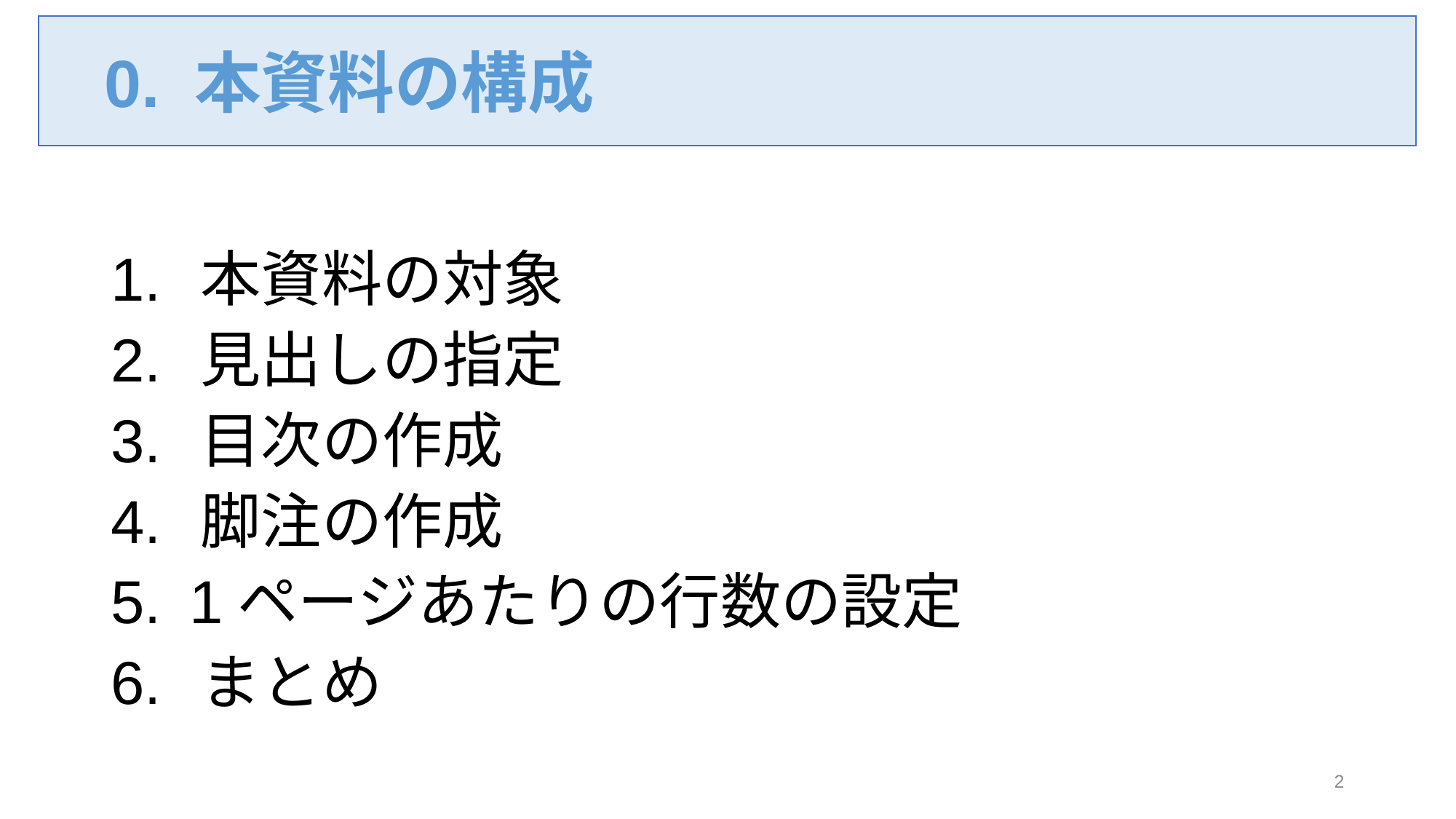

0. 本資料の構成
 本資料の対象
 見出しの指定
 目次の作成
 脚注の作成
 1ページあたりの行数の設定
 まとめ
2